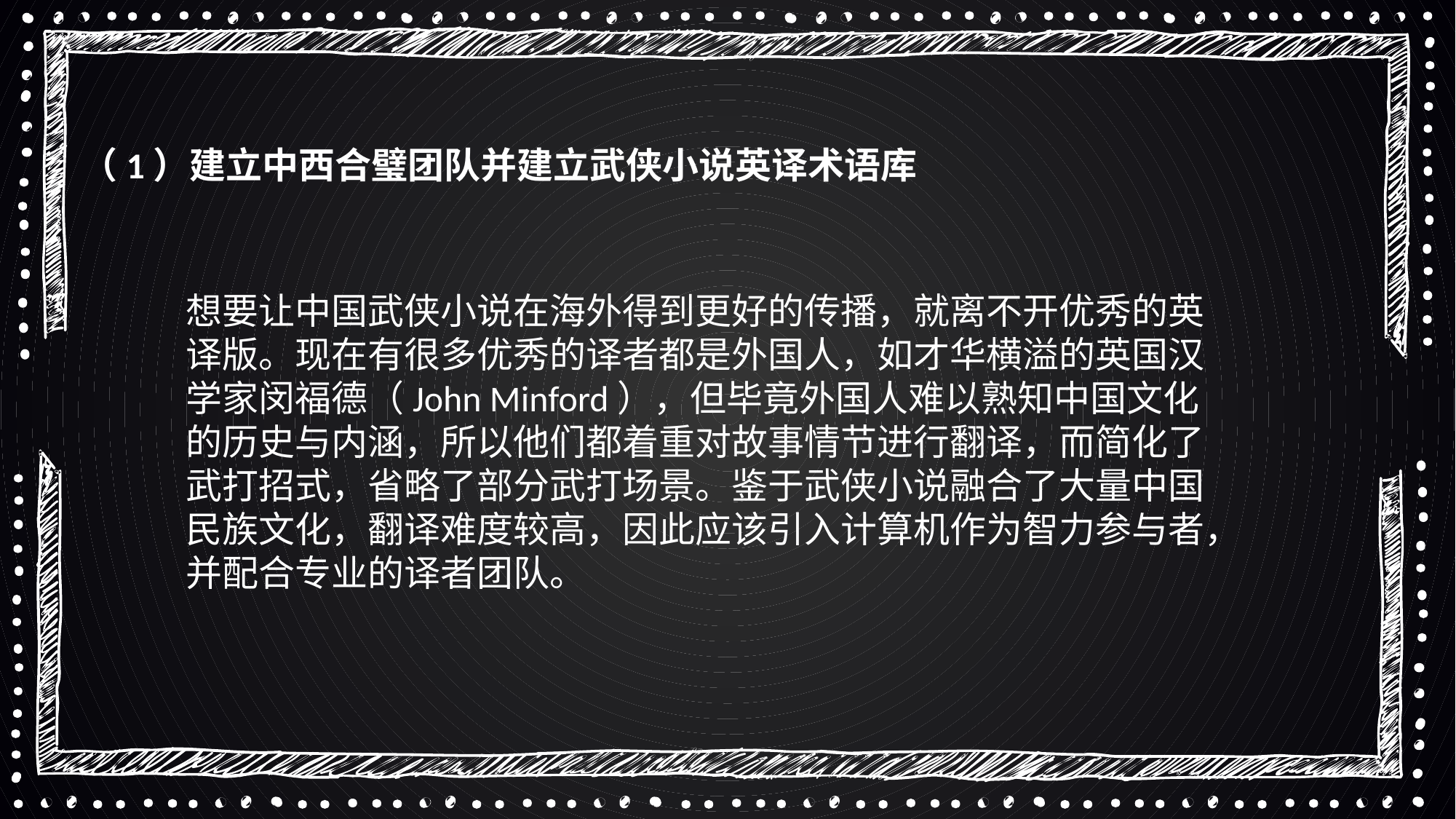

（1）建立中西合璧团队并建立武侠小说英译术语库

想要让中国武侠小说在海外得到更好的传播，就离不开优秀的英译版。现在有很多优秀的译者都是外国人，如才华横溢的英国汉学家闵福德（John Minford），但毕竟外国人难以熟知中国文化的历史与内涵，所以他们都着重对故事情节进行翻译，而简化了武打招式，省略了部分武打场景。鉴于武侠小说融合了大量中国民族文化，翻译难度较高，因此应该引入计算机作为智力参与者，并配合专业的译者团队。